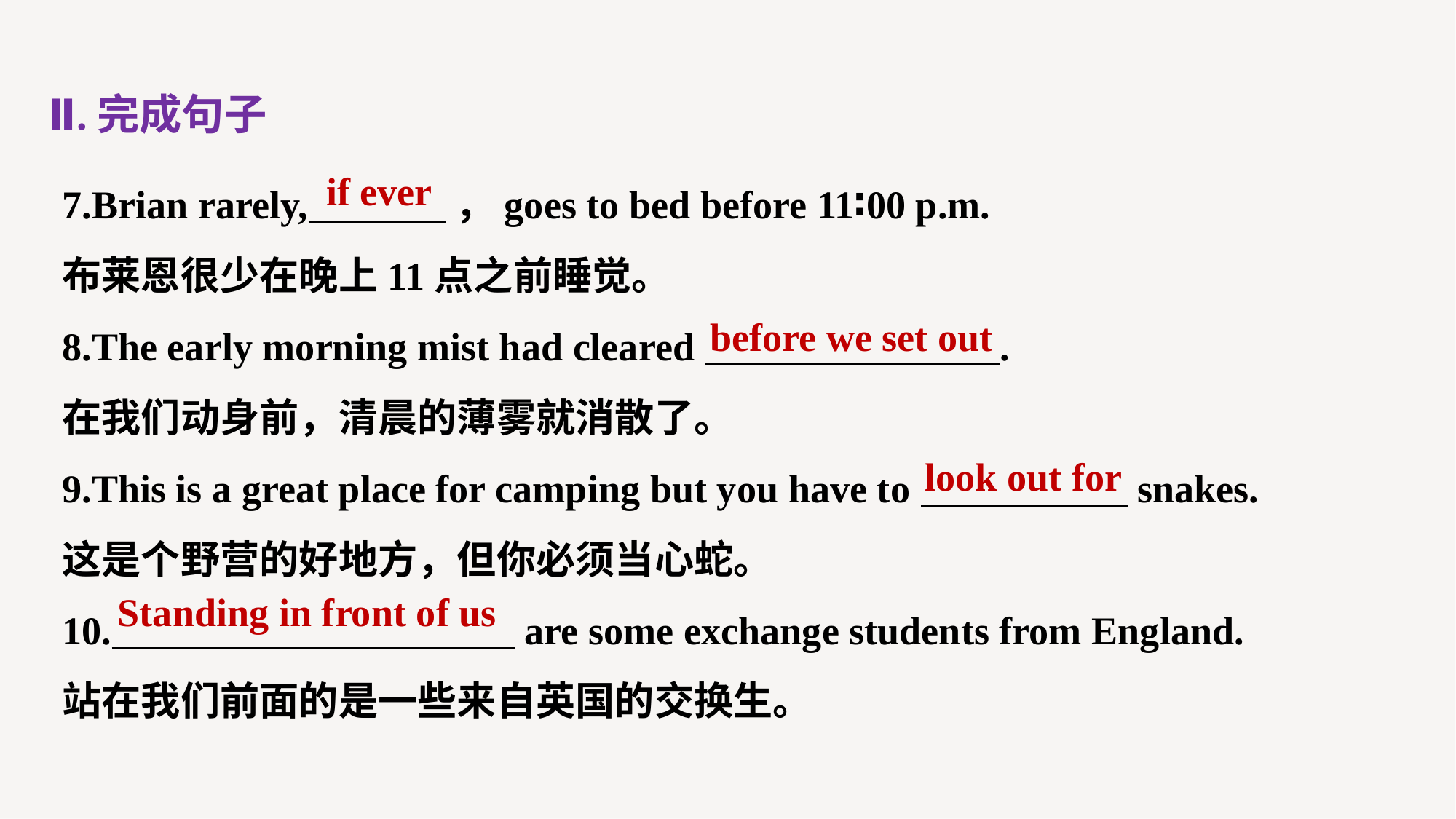

Ⅱ.完成句子
7.Brian rarely,              ，goes to bed before 11∶00 p.m.
布莱恩很少在晚上11点之前睡觉。
8.The early morning mist had cleared                               .
在我们动身前，清晨的薄雾就消散了。
9.This is a great place for camping but you have to                       snakes.
这是个野营的好地方，但你必须当心蛇。
10.                                          are some exchange students from England.
站在我们前面的是一些来自英国的交换生。
if ever
before we set out
look out for
Standing in front of us